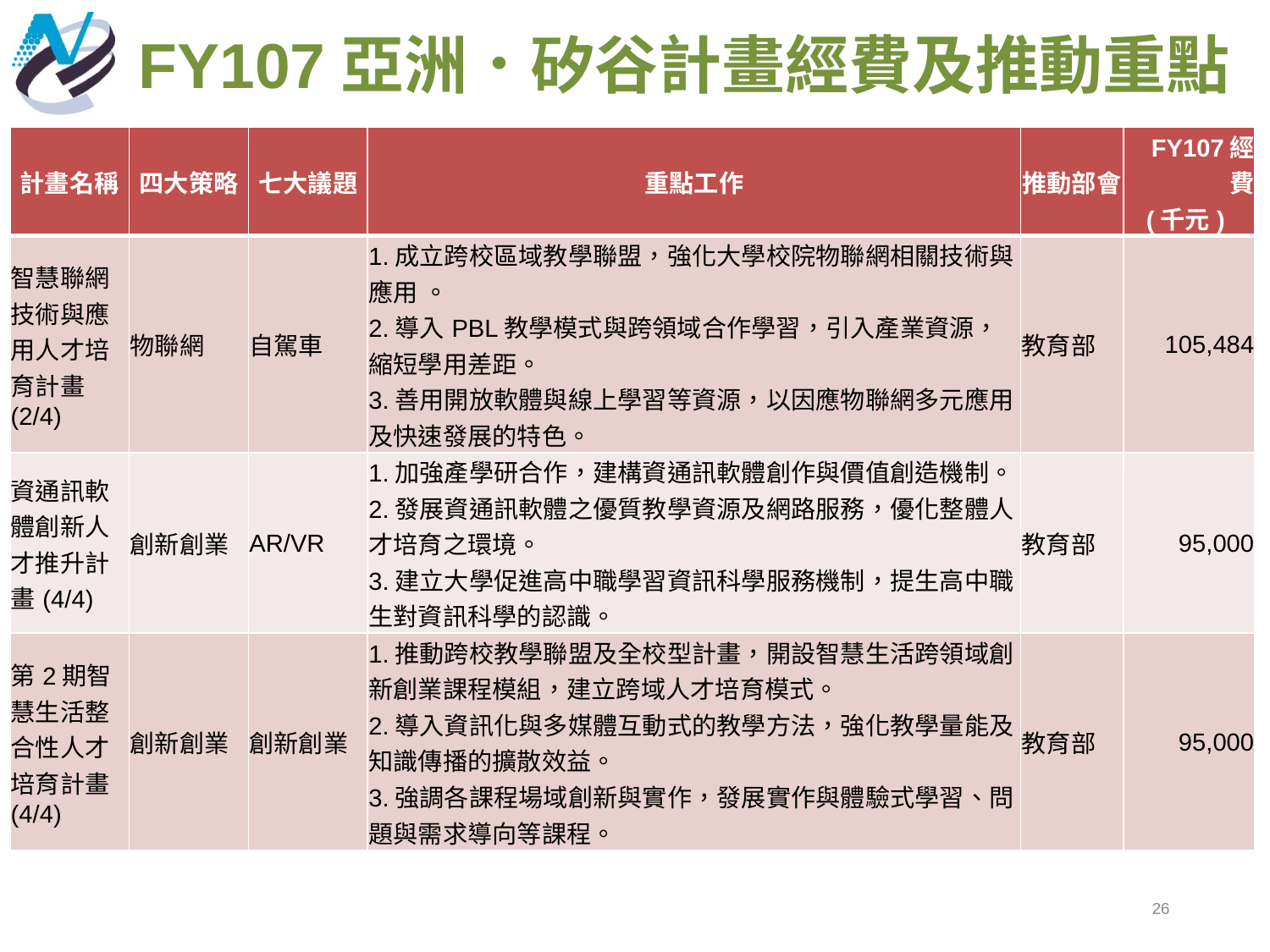

FY107亞洲．矽谷計畫經費及推動重點

| 計畫名稱 | 四大策略 | 七大議題 | 重點工作 | 推動部會 | FY107經費 (千元) |
| --- | --- | --- | --- | --- | --- |
| 智慧聯網技術與應用人才培育計畫(2/4) | 物聯網 | 自駕車 | 1.成立跨校區域教學聯盟，強化大學校院物聯網相關技術與應用 。 2.導入PBL教學模式與跨領域合作學習，引入產業資源，縮短學用差距。 3.善用開放軟體與線上學習等資源，以因應物聯網多元應用及快速發展的特色。 | 教育部 | 105,484 |
| 資通訊軟體創新人才推升計畫(4/4) | 創新創業 | AR/VR | 1.加強產學研合作，建構資通訊軟體創作與價值創造機制。 2.發展資通訊軟體之優質教學資源及網路服務，優化整體人才培育之環境。 3.建立大學促進高中職學習資訊科學服務機制，提生高中職生對資訊科學的認識。 | 教育部 | 95,000 |
| 第2期智慧生活整合性人才培育計畫(4/4) | 創新創業 | 創新創業 | 1.推動跨校教學聯盟及全校型計畫，開設智慧生活跨領域創新創業課程模組，建立跨域人才培育模式。 2.導入資訊化與多媒體互動式的教學方法，強化教學量能及知識傳播的擴散效益。 3.強調各課程場域創新與實作，發展實作與體驗式學習、問題與需求導向等課程。 | 教育部 | 95,000 |
26